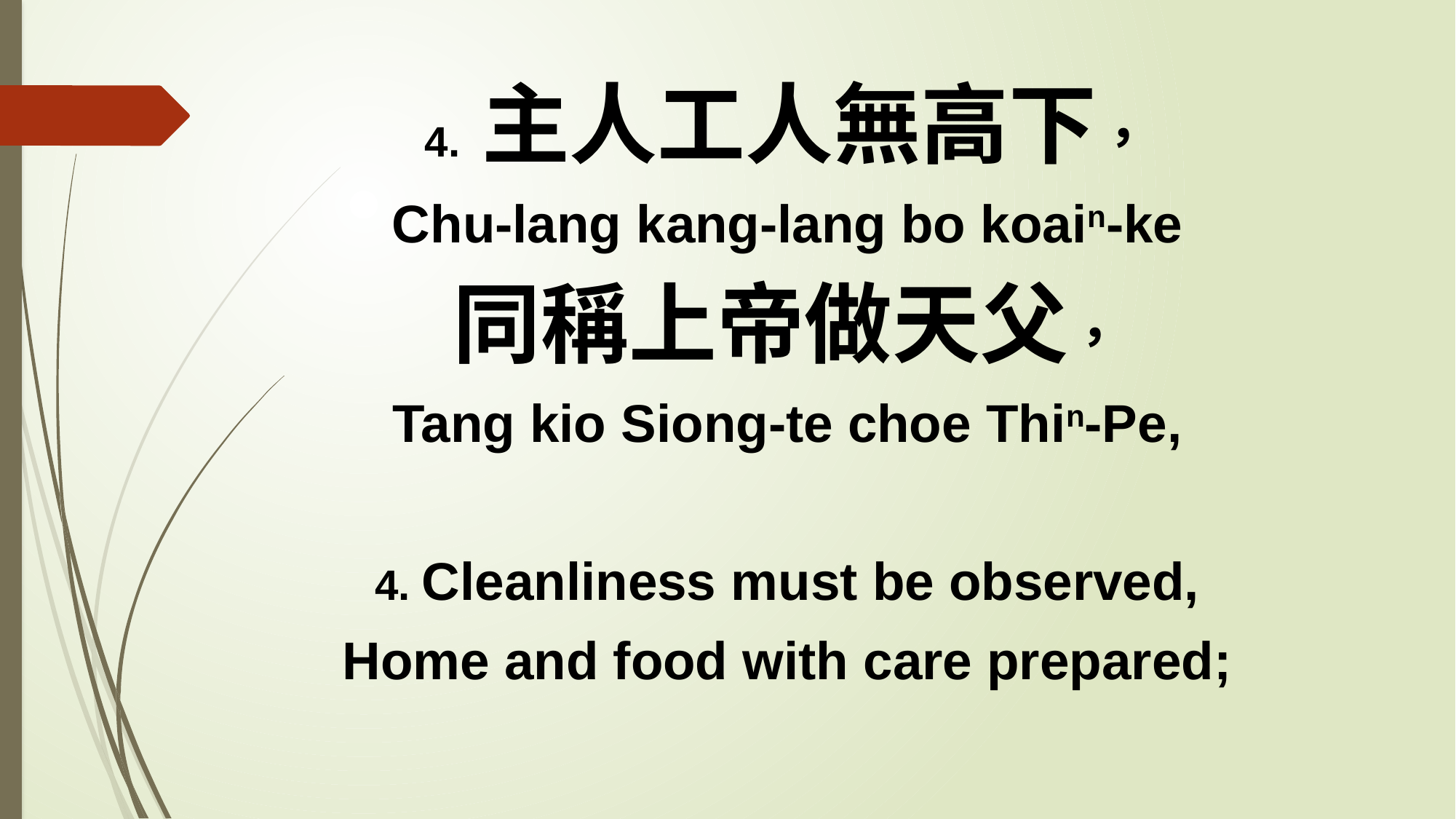

4. 主人工人無高下，
Chu-lang kang-lang bo koain-ke
同稱上帝做天父，
Tang kio Siong-te choe Thin-Pe,

4. Cleanliness must be observed,
Home and food with care prepared;